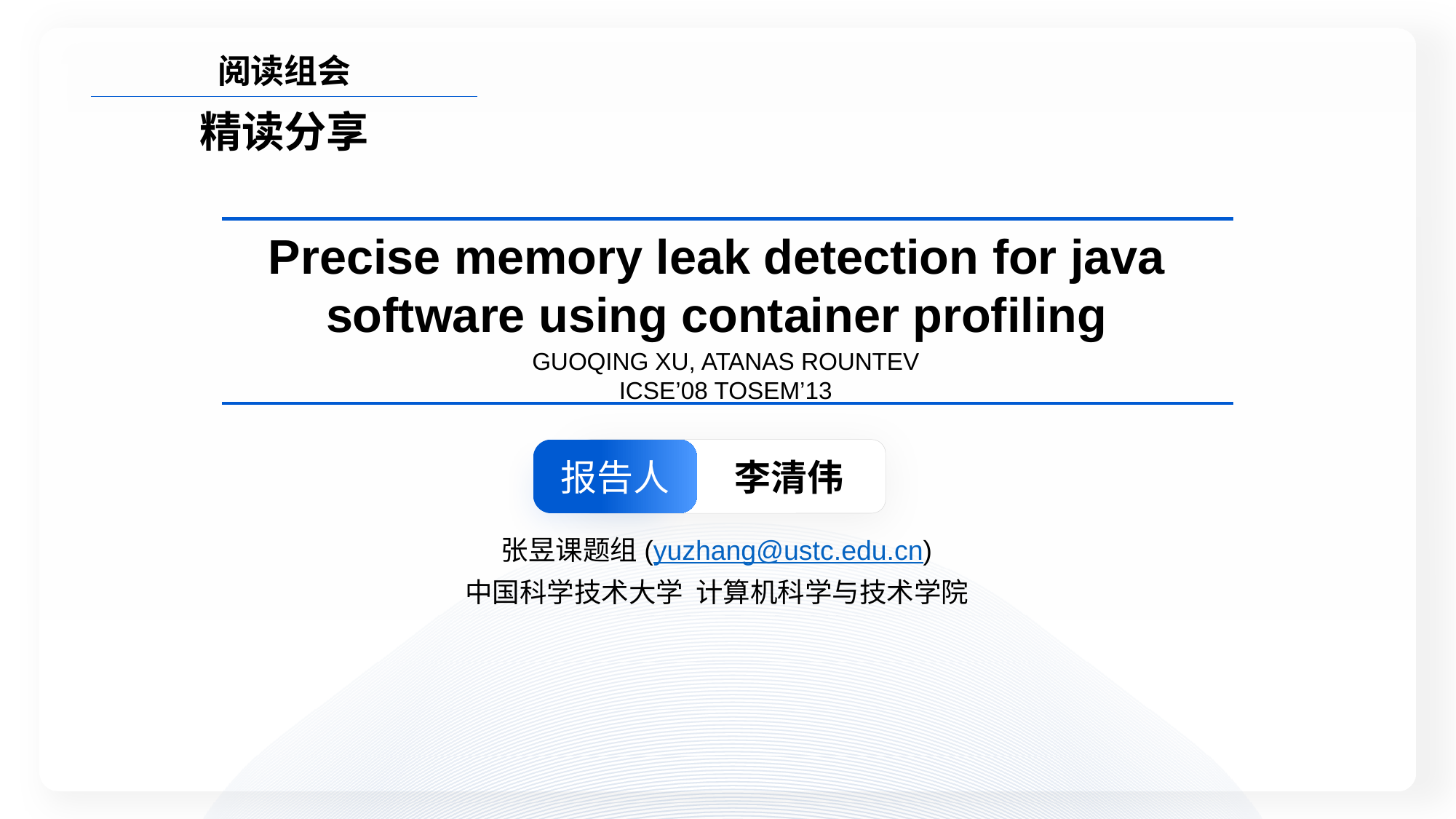

阅读组会
精读分享
Precise memory leak detection for java software using container profiling
GUOQING XU, ATANAS ROUNTEV
ICSE’08 TOSEM’13
报告人
李清伟
张昱课题组(yuzhang@ustc.edu.cn)
中国科学技术大学  计算机科学与技术学院